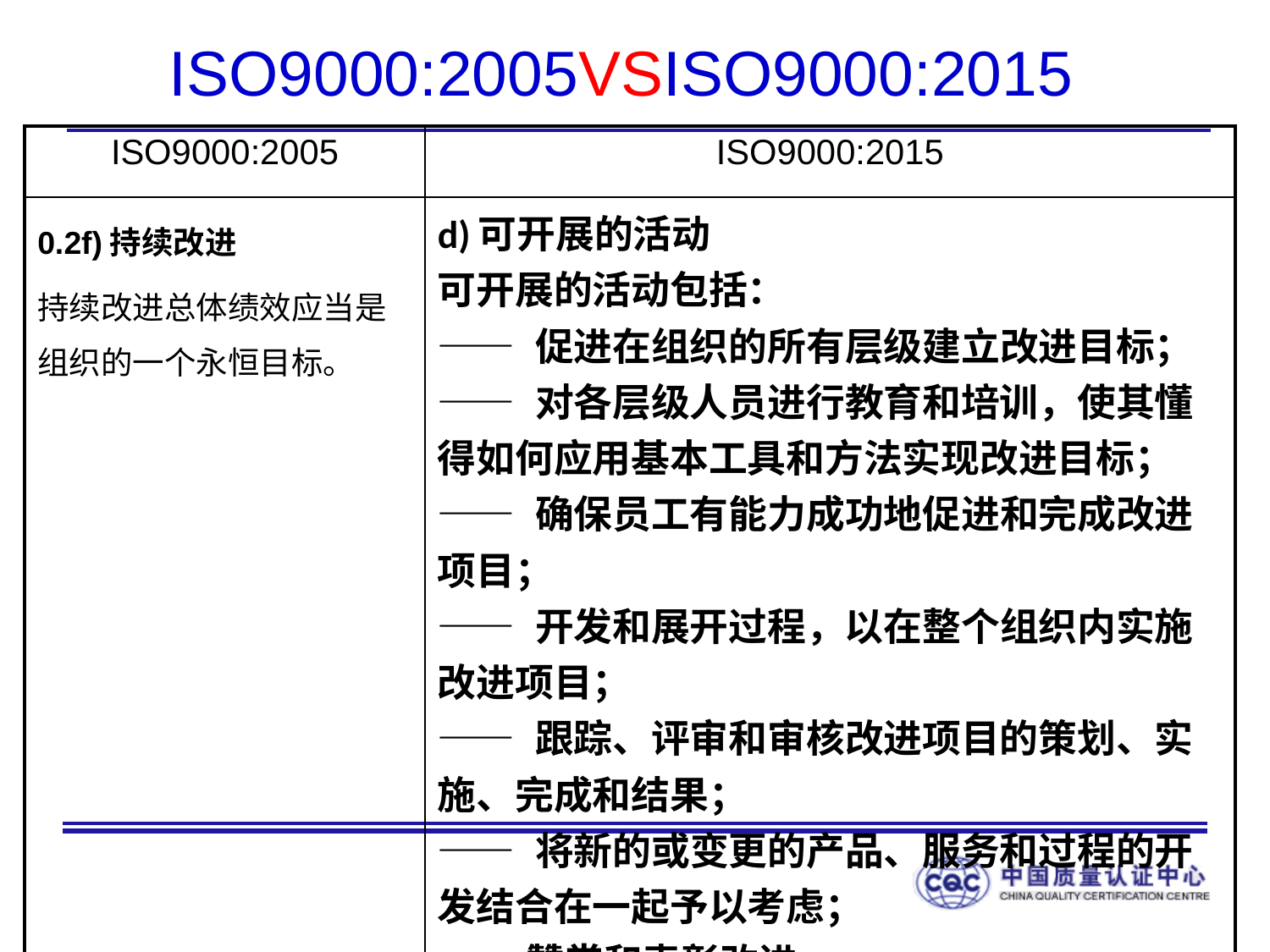

# ISO9000:2005VSISO9000:2015
| ISO9000:2005 | ISO9000:2015 |
| --- | --- |
| 0.2f)持续改进 持续改进总体绩效应当是组织的一个永恒目标。 | d)可开展的活动 可开展的活动包括： —— 促进在组织的所有层级建立改进目标； —— 对各层级人员进行教育和培训，使其懂得如何应用基本工具和方法实现改进目标； —— 确保员工有能力成功地促进和完成改进项目； —— 开发和展开过程，以在整个组织内实施改进项目； —— 跟踪、评审和审核改进项目的策划、实施、完成和结果； —— 将新的或变更的产品、服务和过程的开发结合在一起予以考虑； ——赞赏和表彰改进。 |